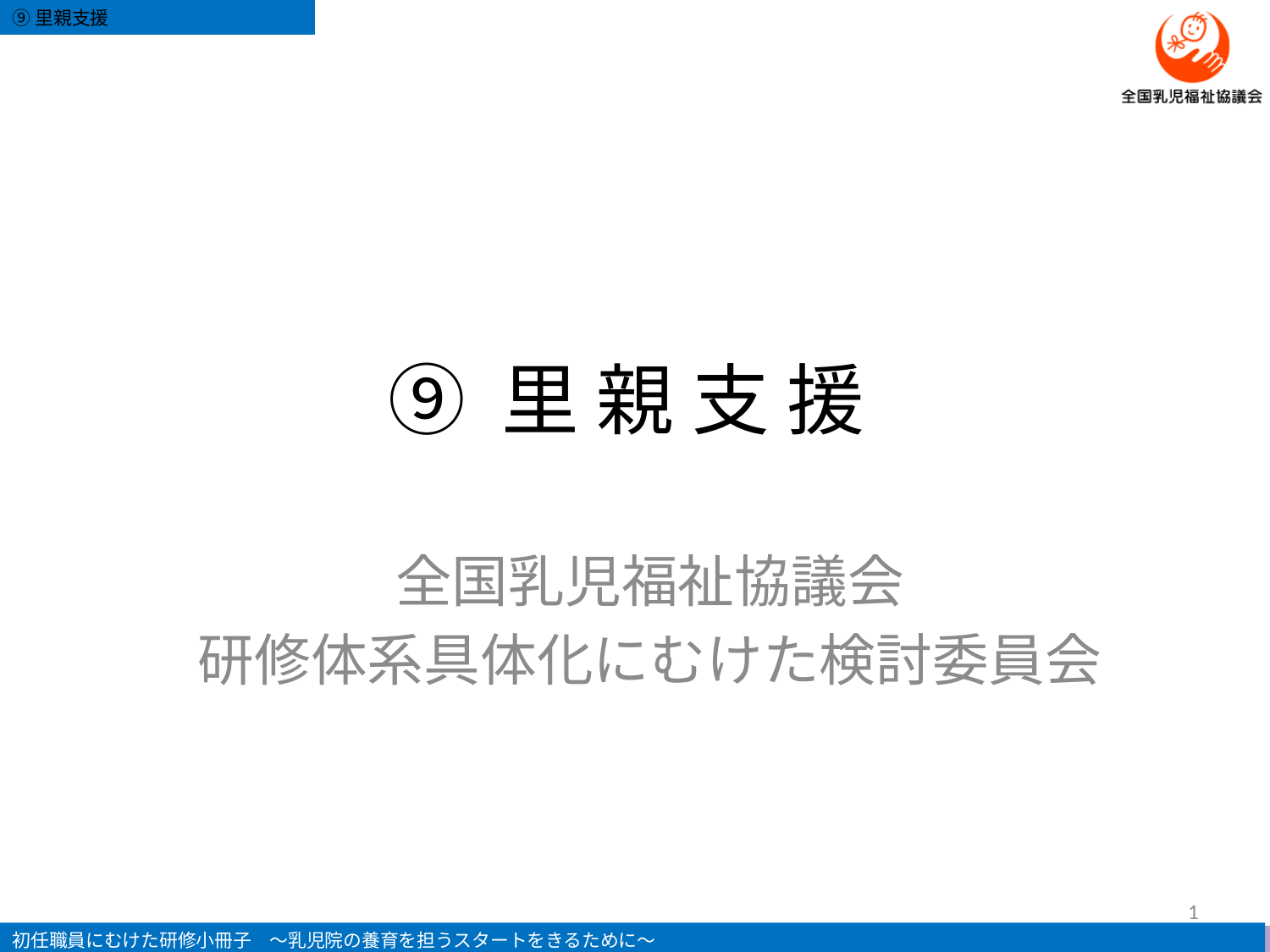

# ⑨ 里 親 支 援
全国乳児福祉協議会
研修体系具体化にむけた検討委員会
1